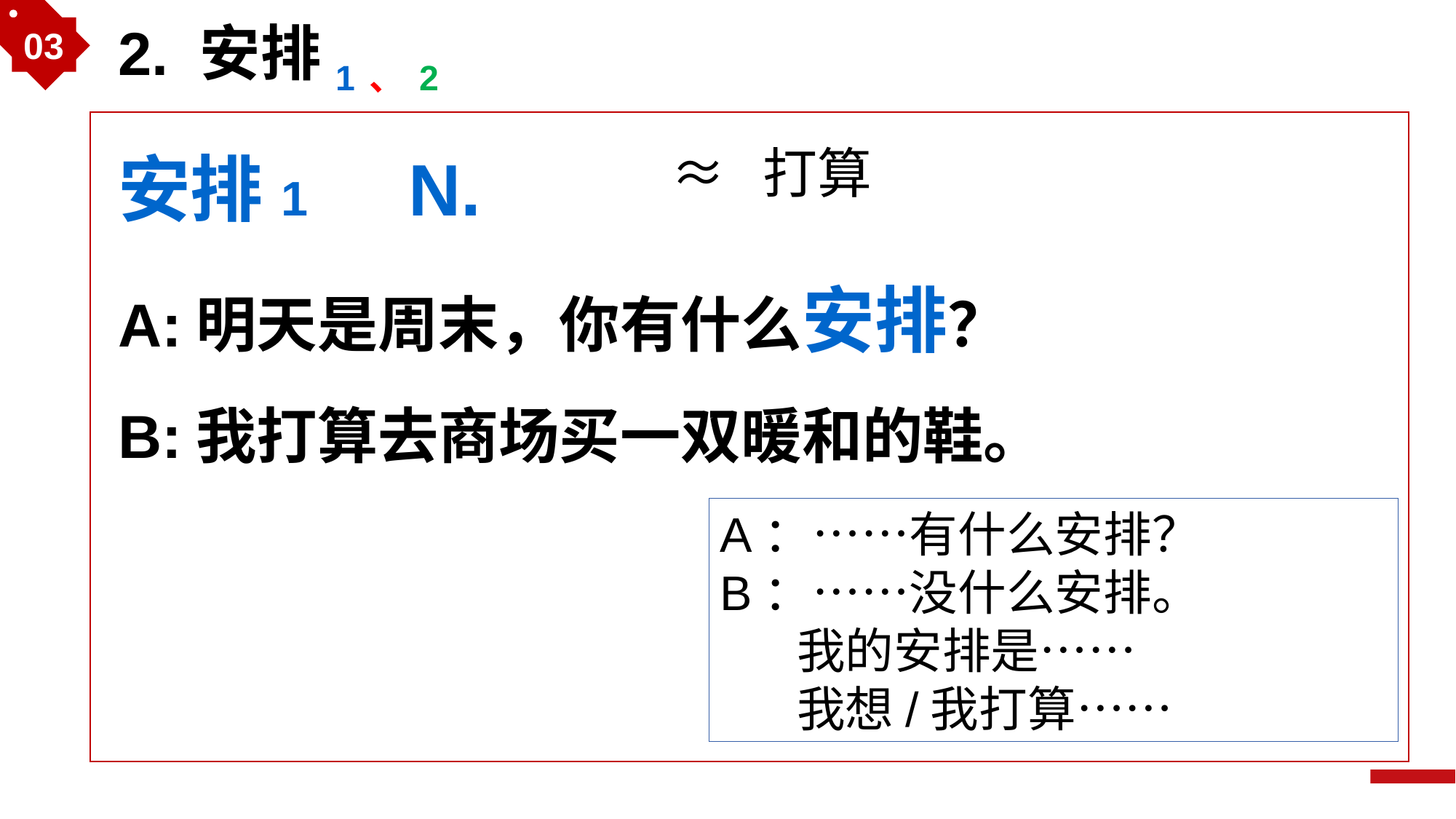

03
2. 安排1、2
安排1     N.
A:明天是周末，你有什么安排？
B:我打算去商场买一双暖和的鞋。

≈  打算
A：……有什么安排？
B：……没什么安排。
      我的安排是……
      我想/我打算……